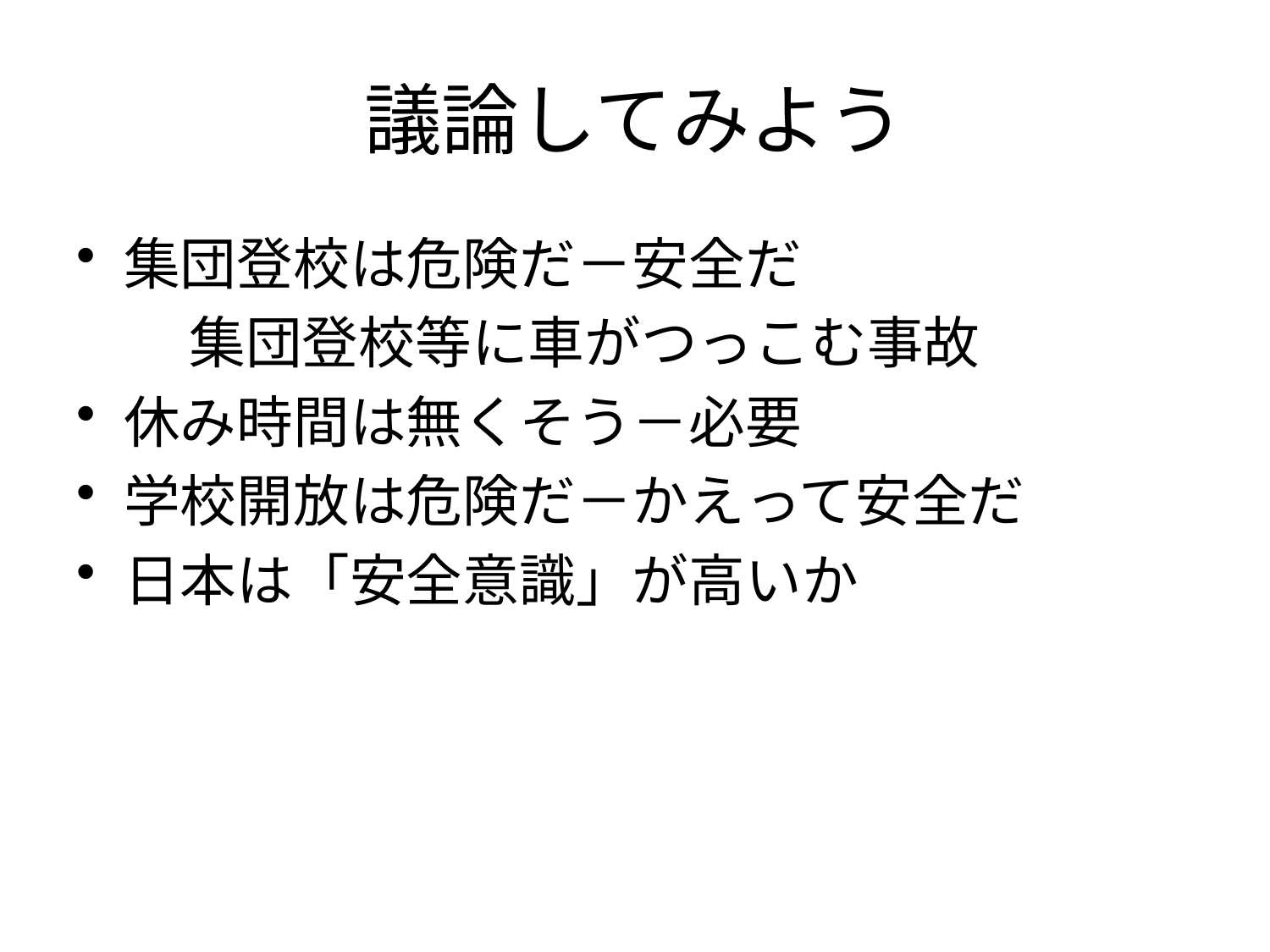

# 議論してみよう
集団登校は危険だ－安全だ
　　集団登校等に車がつっこむ事故
休み時間は無くそう－必要
学校開放は危険だ－かえって安全だ
日本は「安全意識」が高いか